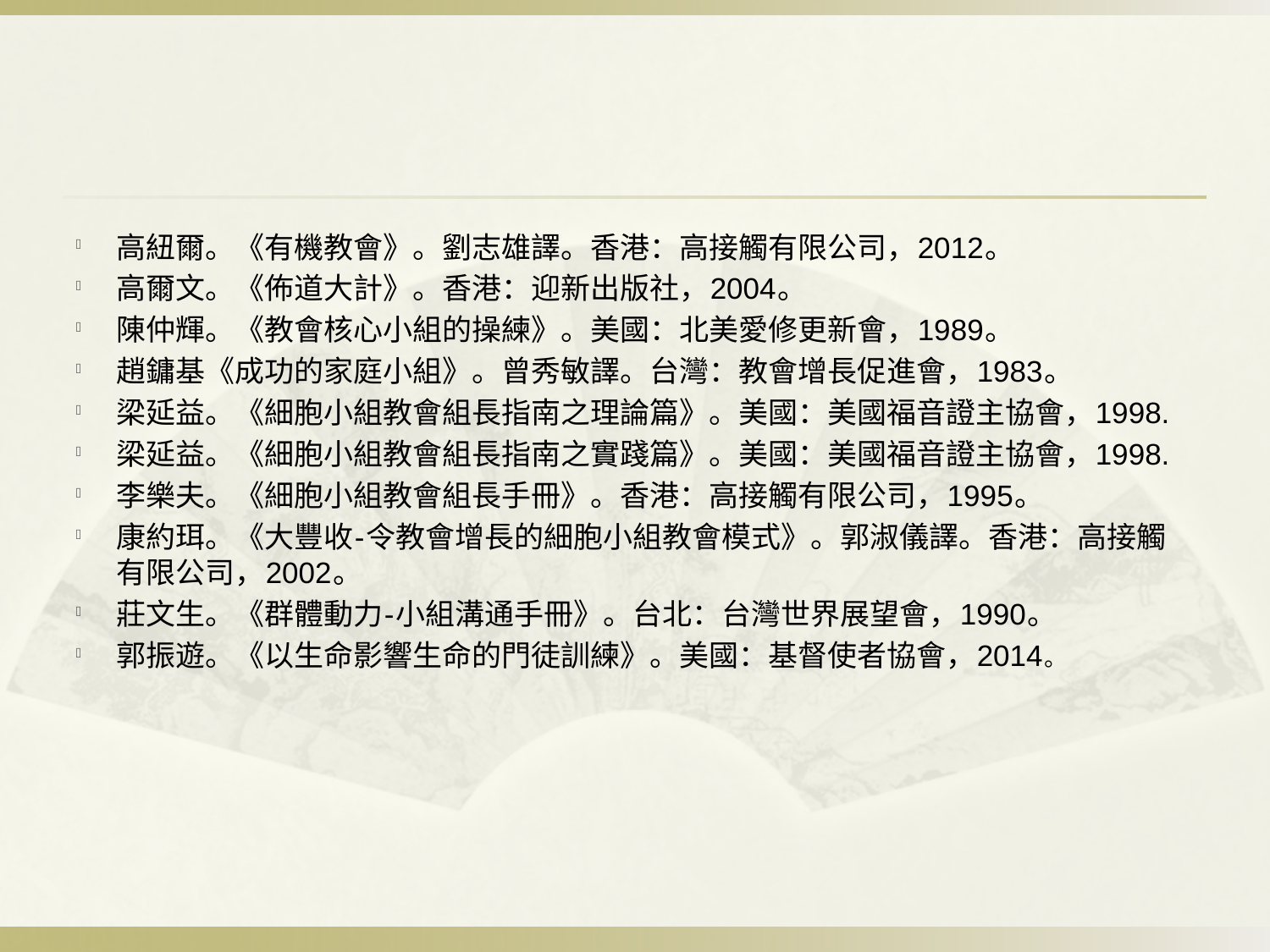

#
高紐爾。《有機教會》。劉志雄譯。香港：高接觸有限公司，2012。
高爾文。《佈道大計》。香港：迎新出版社，2004。
陳仲輝。《教會核心小組的操練》。美國：北美愛修更新會，1989。
趙鏞基《成功的家庭小組》。曾秀敏譯。台灣：教會增長促進會，1983。
梁延益。《細胞小組教會組長指南之理論篇》。美國：美國福音證主協會，1998.
梁延益。《細胞小組教會組長指南之實踐篇》。美國：美國福音證主協會，1998.
李樂夫。《細胞小組教會組長手冊》。香港：高接觸有限公司，1995。
康約珥。《大豐收-令教會增長的細胞小組教會模式》。郭淑儀譯。香港：高接觸有限公司，2002。
莊文生。《群體動力-小組溝通手冊》。台北：台灣世界展望會，1990。
郭振遊。《以生命影響生命的門徒訓練》。美國：基督使者協會，2014。